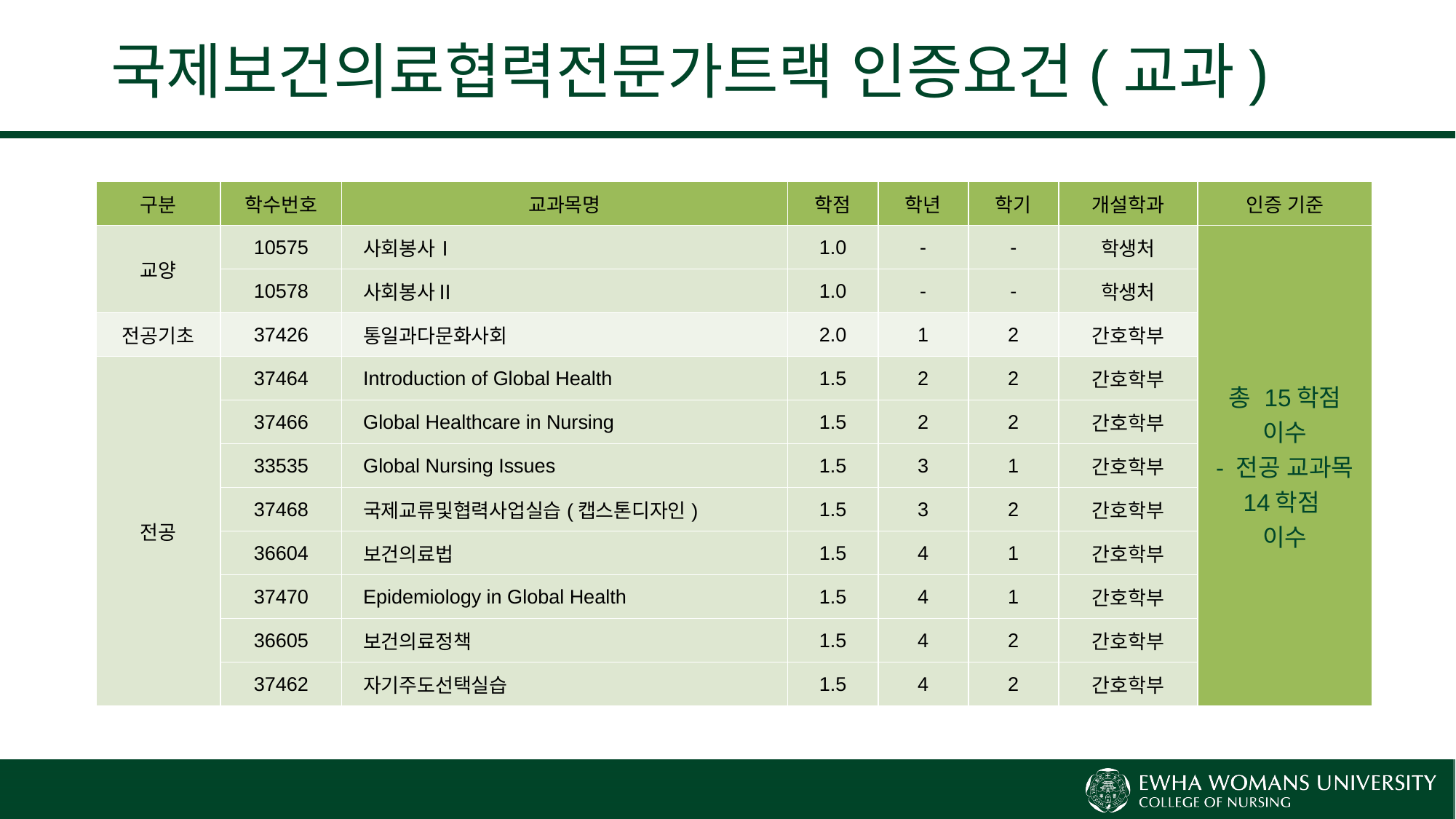

# 국제보건의료협력전문가트랙 인증요건(교과)
| 구분 | 학수번호 | 교과목명 | 학점 | 학년 | 학기 | 개설학과 | 인증 기준 |
| --- | --- | --- | --- | --- | --- | --- | --- |
| 교양 | 10575 | 사회봉사Ⅰ | 1.0 | - | - | 학생처 | 총 15학점 이수 - 전공 교과목 14학점 이수 |
|  | 10578 | 사회봉사Ⅱ | 1.0 | - | - | 학생처 |  |
| 전공기초 | 37426 | 통일과다문화사회 | 2.0 | 1 | 2 | 간호학부 |  |
| 전공 | 37464 | Introduction of Global Health | 1.5 | 2 | 2 | 간호학부 |  |
|  | 37466 | Global Healthcare in Nursing | 1.5 | 2 | 2 | 간호학부 |  |
|  | 33535 | Global Nursing Issues | 1.5 | 3 | 1 | 간호학부 |  |
|  | 37468 | 국제교류및협력사업실습(캡스톤디자인) | 1.5 | 3 | 2 | 간호학부 |  |
|  | 36604 | 보건의료법 | 1.5 | 4 | 1 | 간호학부 |  |
|  | 37470 | Epidemiology in Global Health | 1.5 | 4 | 1 | 간호학부 |  |
|  | 36605 | 보건의료정책 | 1.5 | 4 | 2 | 간호학부 |  |
|  | 37462 | 자기주도선택실습 | 1.5 | 4 | 2 | 간호학부 |  |